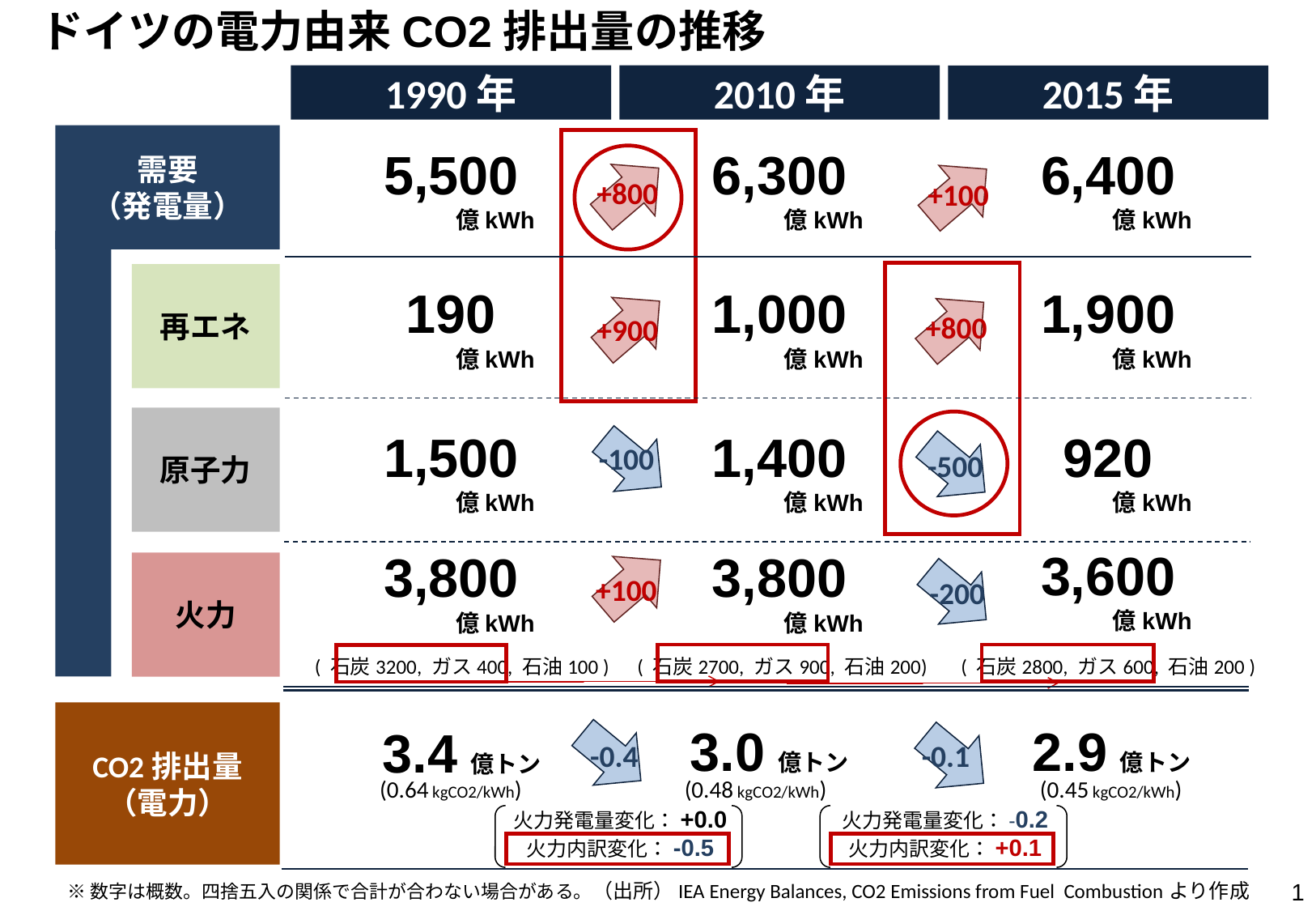

ドイツの電力由来CO2排出量の推移
1990年
2010年
2015年
需要
（発電量）

5,500
億kWh
6,300
億kWh
6,400
億kWh

+800
+100

再エネ

190
億kWh
1,000
億kWh
1,900
億kWh
+800
+900
原子力

-100

1,500
億kWh
1,400
億kWh
920
億kWh
-500

火力
3,600
億kWh
3,800
億kWh
3,800
億kWh

+100
-200
( 石炭3200, ガス400, 石油100 )
( 石炭2700, ガス900, 石油200)
( 石炭2800, ガス600, 石油200 )

CO2排出量
（電力）
3.0億トン
2.9億トン
3.4億トン

-0.1
-0.4
(0.64 kgCO2/kWh)
(0.48 kgCO2/kWh)
(0.45 kgCO2/kWh)
火力発電量変化：+0.0
火力内訳変化：-0.5
火力発電量変化：-0.2
火力内訳変化：+0.1

（出所）IEA Energy Balances, CO2 Emissions from Fuel  Combustionより作成
1
※数字は概数。四捨五入の関係で合計が合わない場合がある。